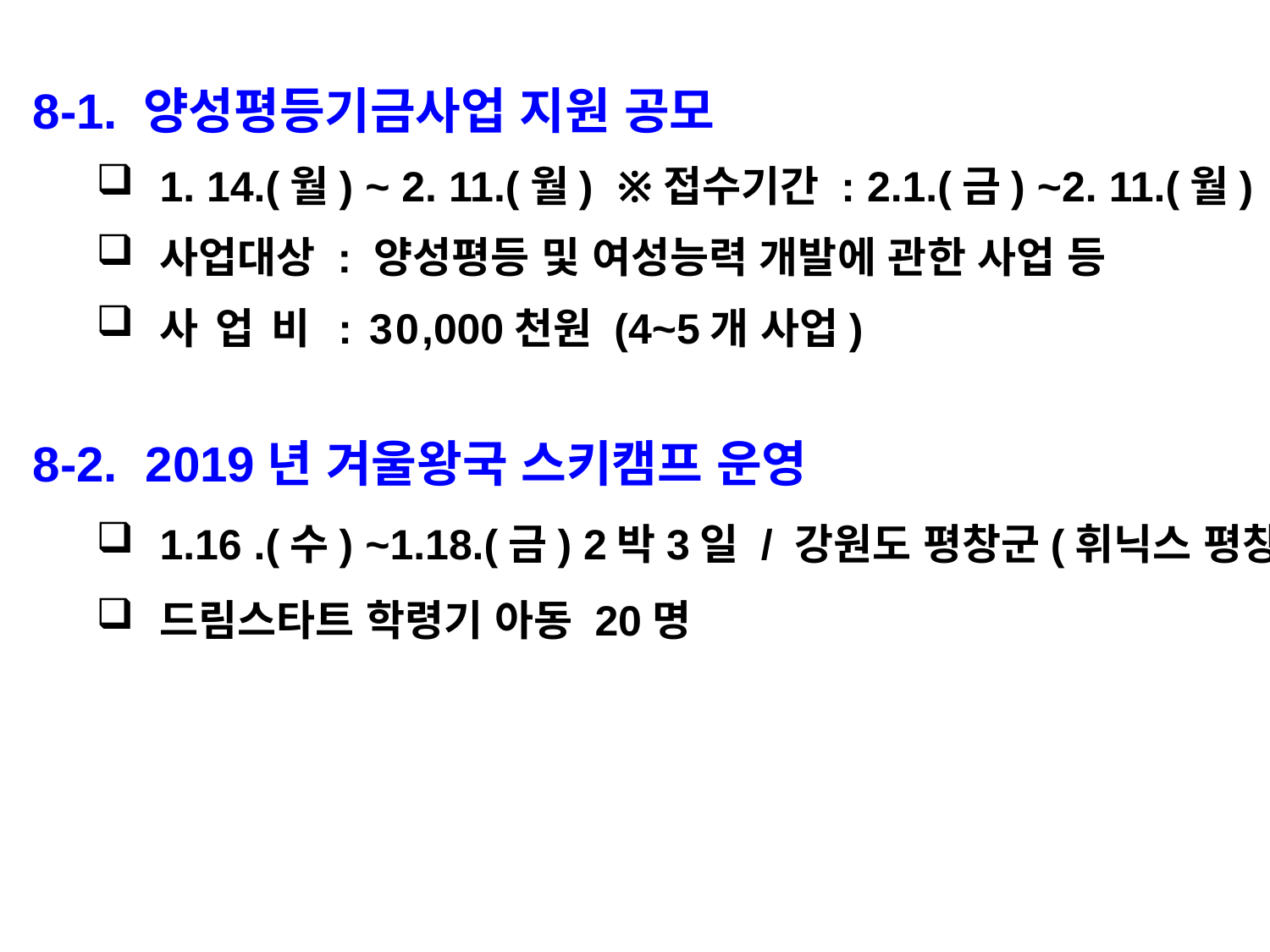

8-1. 양성평등기금사업 지원 공모
1. 14.(월) ~ 2. 11.(월)  ※접수기간 : 2.1.(금) ~2. 11.(월)
사업대상 : 양성평등 및 여성능력 개발에 관한 사업 등
사 업 비 : 30,000천원 (4~5개 사업)
8-2.  2019년 겨울왕국 스키캠프 운영
1.16 .(수) ~1.18.(금) 2박3일 / 강원도 평창군(휘닉스 평창)
드림스타트 학령기 아동 20명